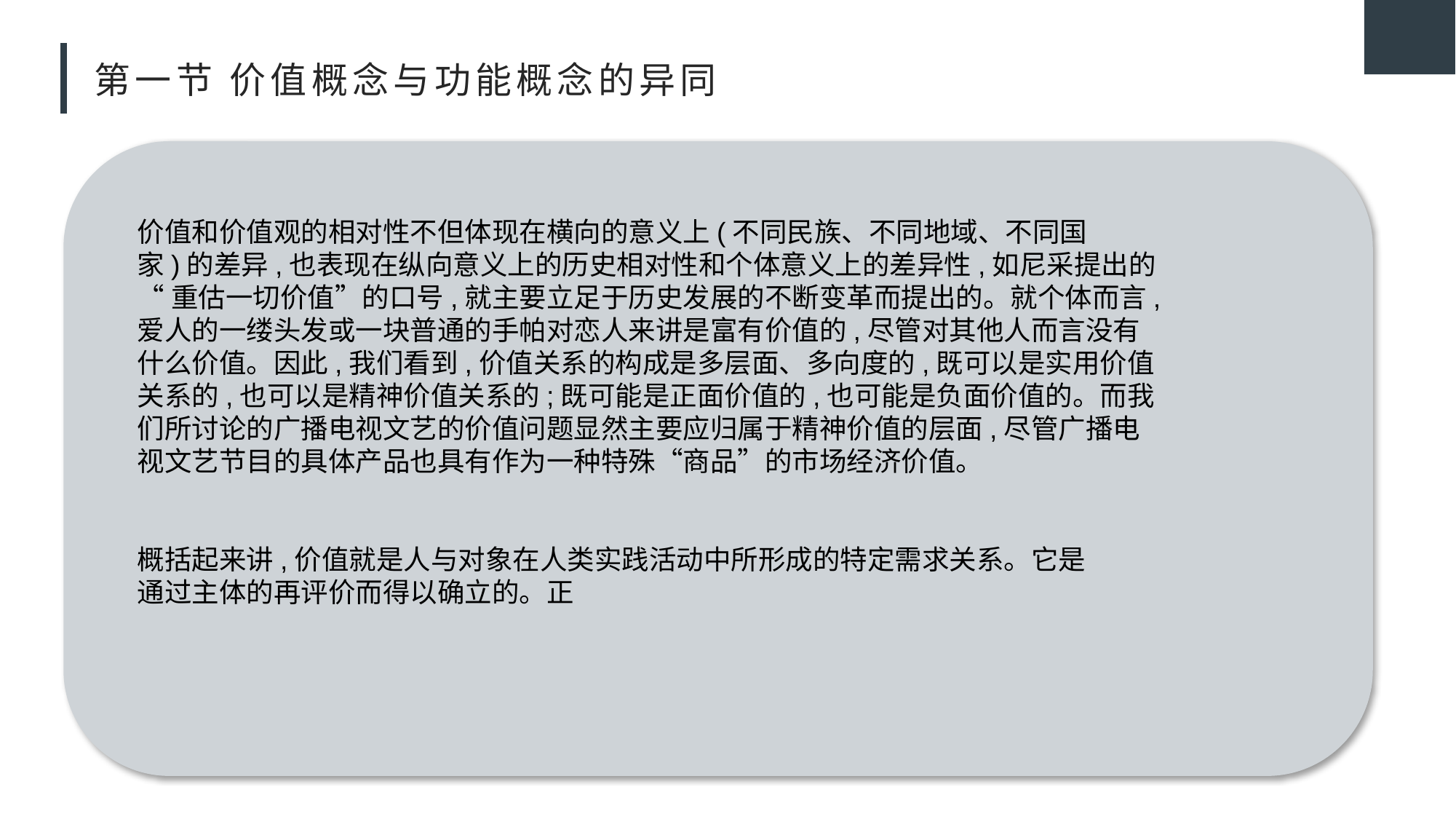

# 第一节 价值概念与功能概念的异同

价值和价值观的相对性不但体现在横向的意义上(不同民族、不同地域、不同国
家)的差异,也表现在纵向意义上的历史相对性和个体意义上的差异性,如尼采提出的
“重估一切价值”的口号,就主要立足于历史发展的不断变革而提出的。就个体而言,
爱人的一缕头发或一块普通的手帕对恋人来讲是富有价值的,尽管对其他人而言没有
什么价值。因此,我们看到,价值关系的构成是多层面、多向度的,既可以是实用价值
关系的,也可以是精神价值关系的;既可能是正面价值的,也可能是负面价值的。而我
们所讨论的广播电视文艺的价值问题显然主要应归属于精神价值的层面,尽管广播电
视文艺节目的具体产品也具有作为一种特殊“商品”的市场经济价值。

概括起来讲,价值就是人与对象在人类实践活动中所形成的特定需求关系。它是
通过主体的再评价而得以确立的。正